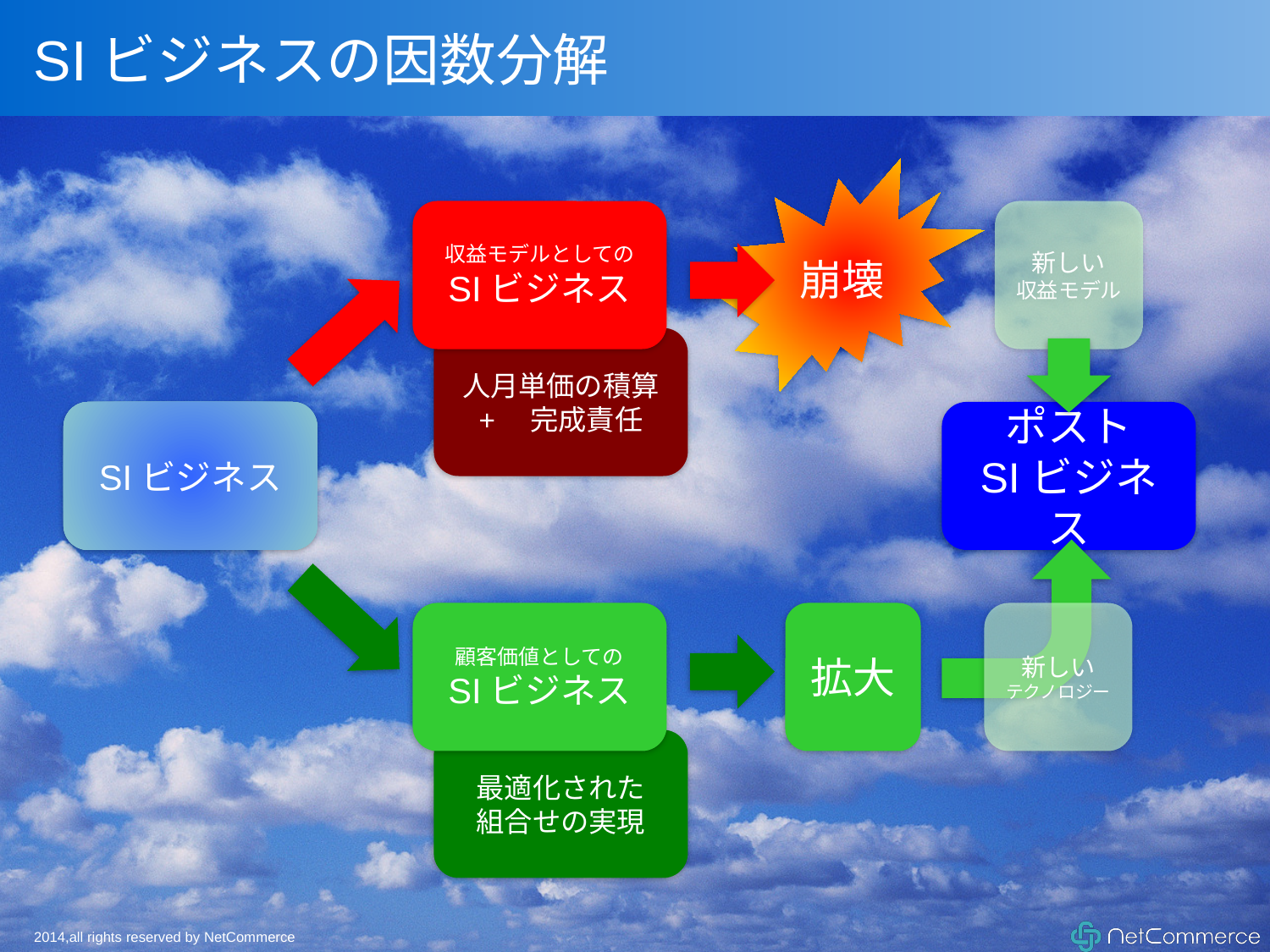

# SIビジネスの因数分解
崩壊

収益モデルとしての
SIビジネス

顧客価値としての
SIビジネス
新しい
収益モデル

ポスト
SIビジネス

新しい
テクノロジー
人月単価の積算
+　完成責任
SIビジネス
拡大

最適化された
組合せの実現